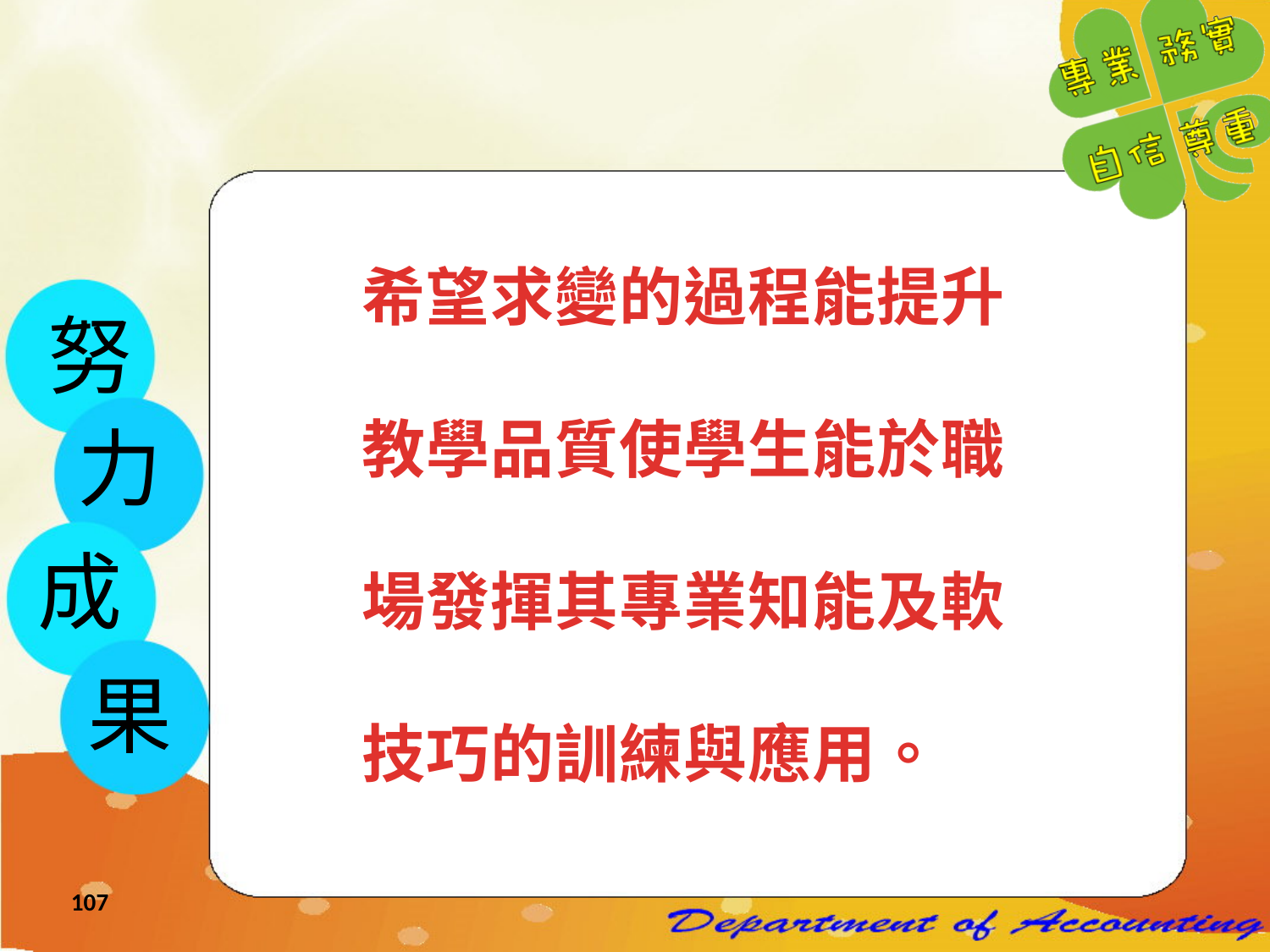

希望求變的過程能提升教學品質使學生能於職場發揮其專業知能及軟技巧的訓練與應用。
努
力
成
果
107